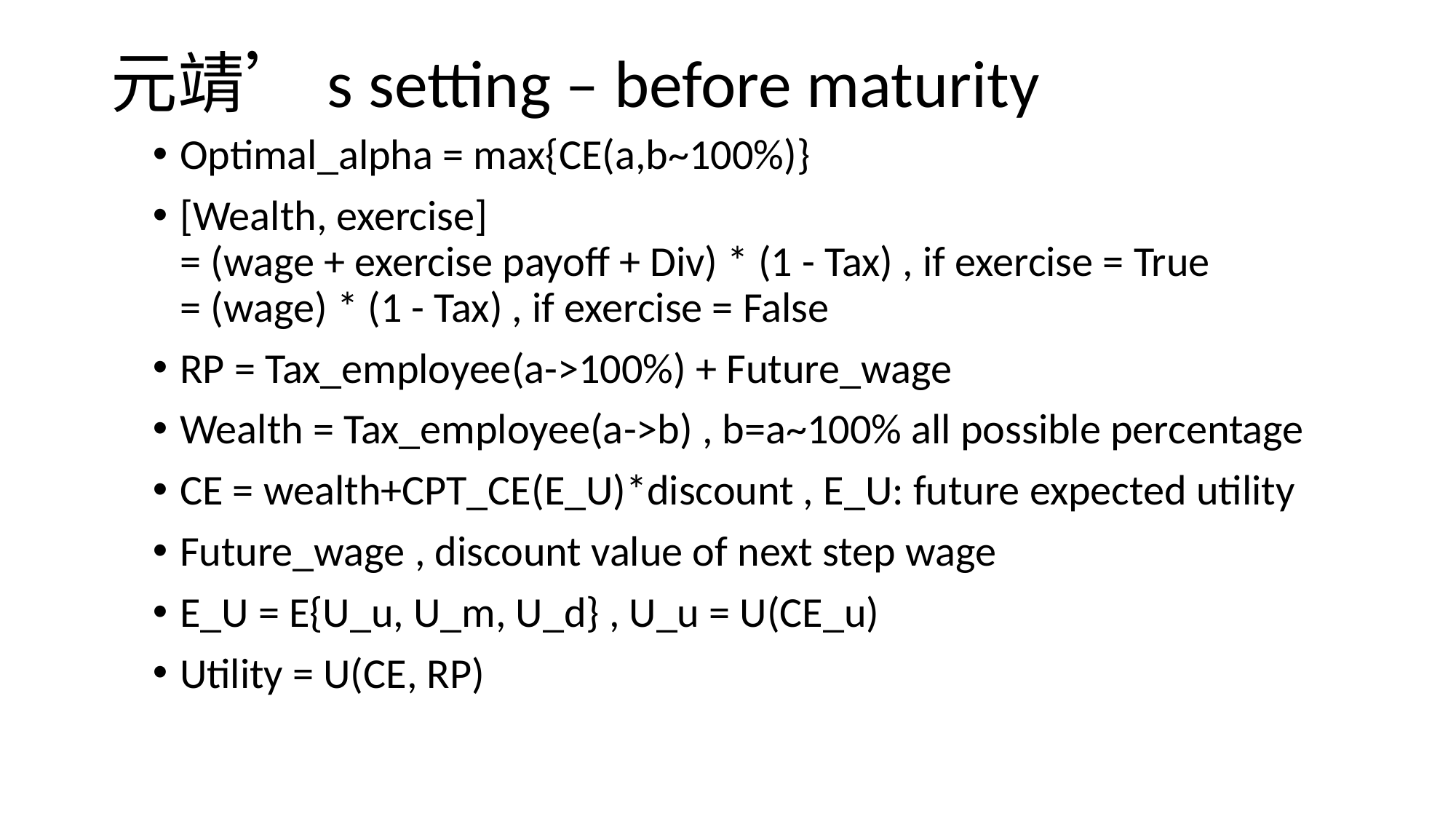

# 元靖’s setting – before maturity
Optimal_alpha = max{CE(a,b~100%)}
[Wealth, exercise]
= (wage + exercise payoff + Div) * (1 - Tax) , if exercise = True
= (wage) * (1 - Tax) , if exercise = False
RP = Tax_employee(a->100%) + Future_wage
Wealth = Tax_employee(a->b) , b=a~100% all possible percentage
CE = wealth+CPT_CE(E_U)*discount , E_U: future expected utility
Future_wage , discount value of next step wage
E_U = E{U_u, U_m, U_d} , U_u = U(CE_u)
Utility = U(CE, RP)